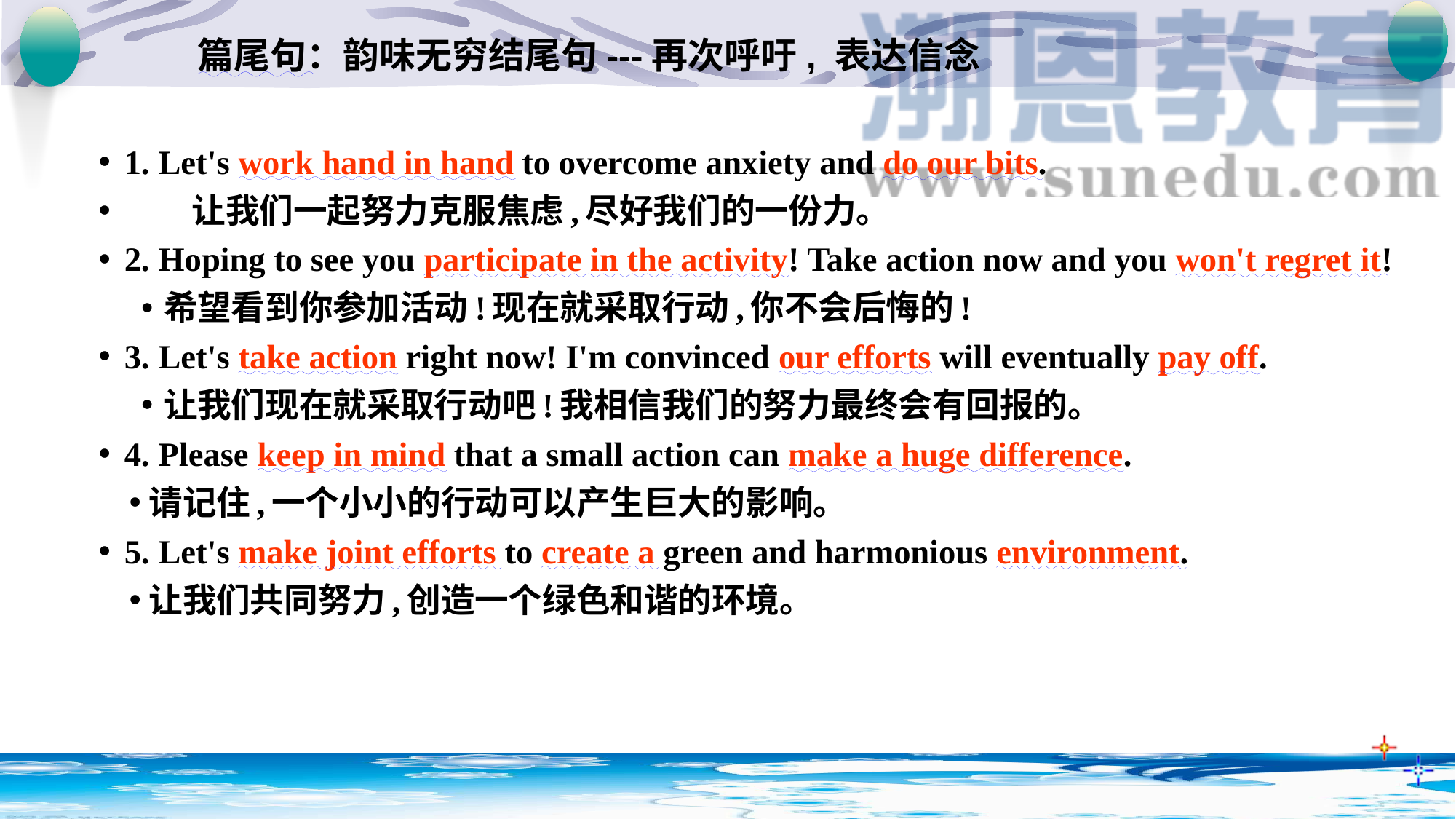

# 篇尾句：韵味无穷结尾句---再次呼吁, 表达信念
1. Let's work hand in hand to overcome anxiety and do our bits.
　　让我们一起努力克服焦虑,尽好我们的一份力。
2. Hoping to see you participate in the activity! Take action now and you won't regret it!
希望看到你参加活动!现在就采取行动,你不会后悔的!
3. Let's take action right now! I'm convinced our efforts will eventually pay off.
让我们现在就采取行动吧!我相信我们的努力最终会有回报的。
4. Please keep in mind that a small action can make a huge difference.
请记住,一个小小的行动可以产生巨大的影响。
5. Let's make joint efforts to create a green and harmonious environment.
让我们共同努力,创造一个绿色和谐的环境。